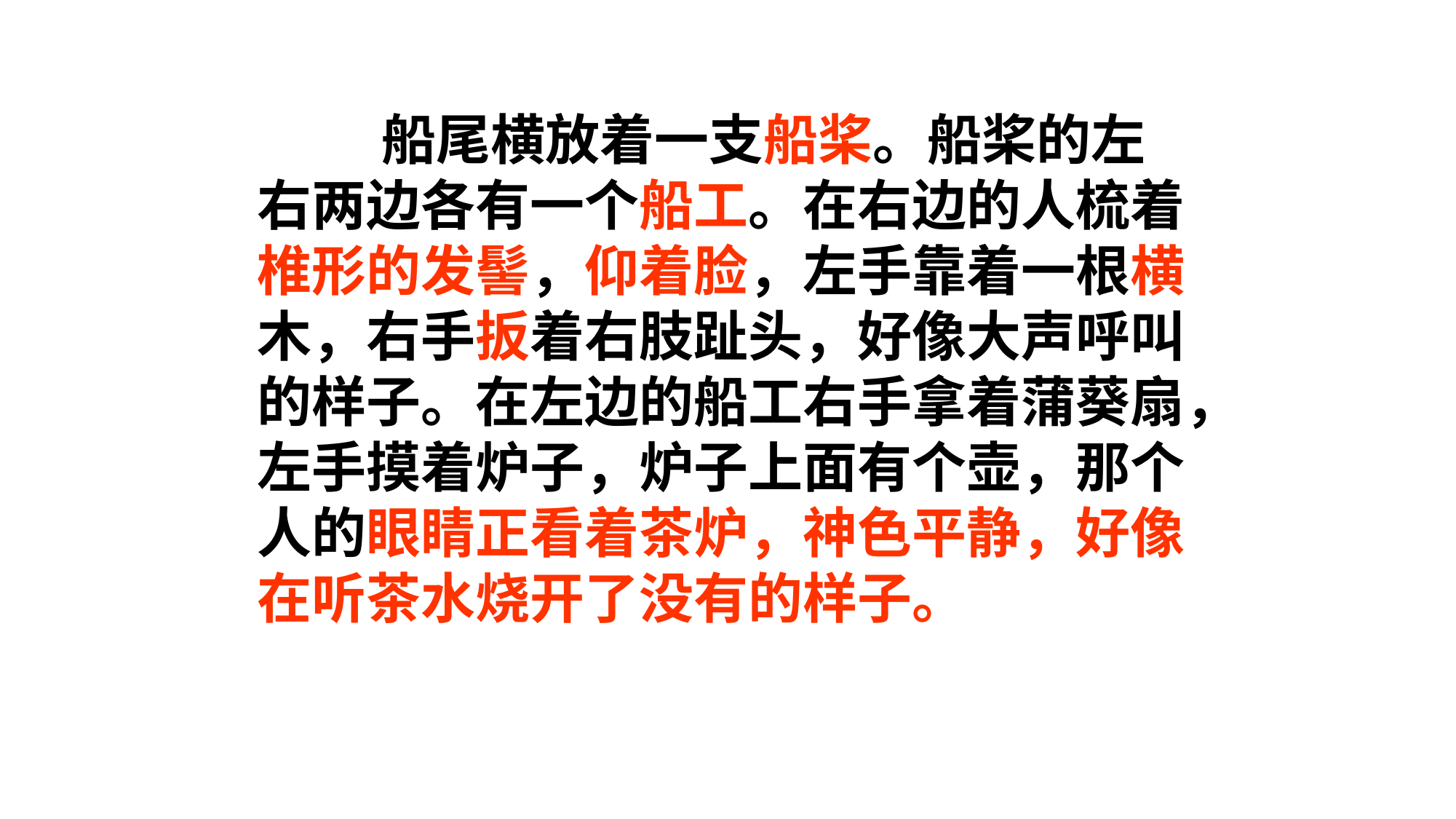

船尾横放着一支船桨。船桨的左右两边各有一个船工。在右边的人梳着椎形的发髻，仰着脸，左手靠着一根横木，右手扳着右肢趾头，好像大声呼叫的样子。在左边的船工右手拿着蒲葵扇，左手摸着炉子，炉子上面有个壶，那个人的眼睛正看着茶炉，神色平静，好像在听茶水烧开了没有的样子。